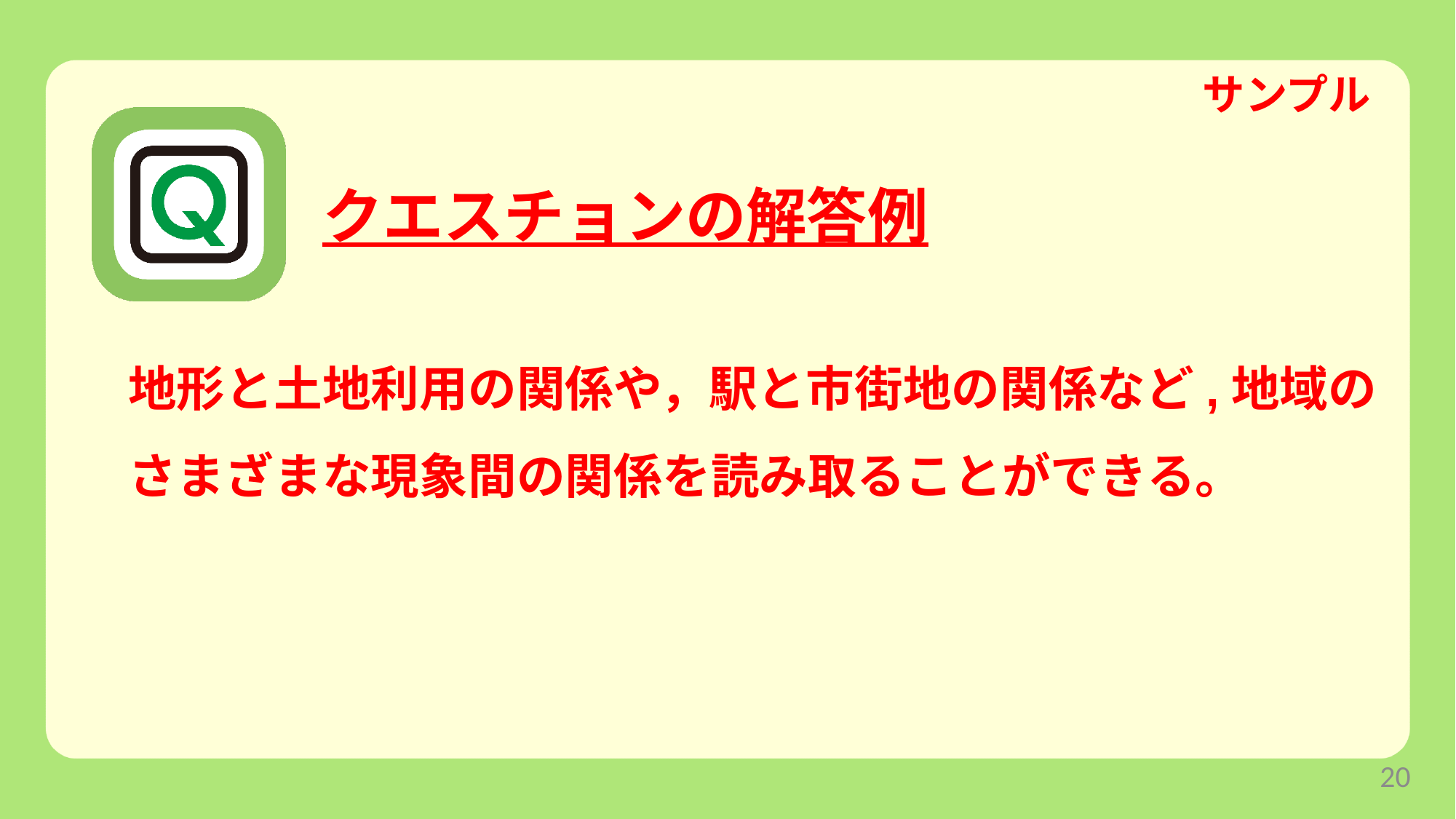

クエスチョンの解答例
地形と土地利用の関係や，駅と市街地の関係など,地域のさまざまな現象間の関係を読み取ることができる。